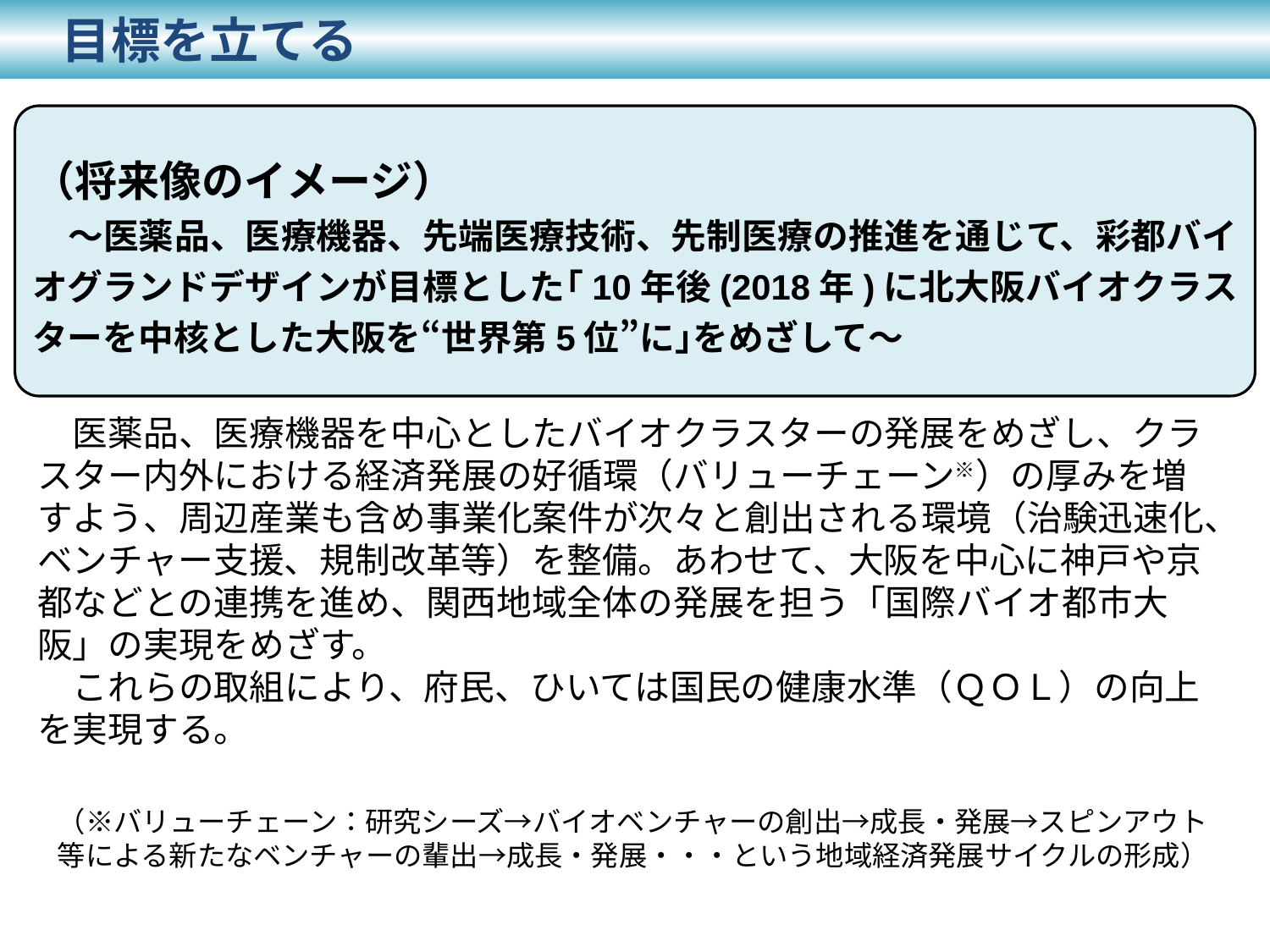

目標を立てる
（将来像のイメージ）
　～医薬品、医療機器、先端医療技術、先制医療の推進を通じて、彩都バイオグランドデザインが目標とした｢10年後(2018年)に北大阪バイオクラスターを中核とした大阪を“世界第5位”に｣をめざして～
　医薬品、医療機器を中心としたバイオクラスターの発展をめざし、クラスター内外における経済発展の好循環（バリューチェーン※）の厚みを増すよう、周辺産業も含め事業化案件が次々と創出される環境（治験迅速化、ベンチャー支援、規制改革等）を整備。あわせて、大阪を中心に神戸や京都などとの連携を進め、関西地域全体の発展を担う「国際バイオ都市大阪」の実現をめざす。
　これらの取組により、府民、ひいては国民の健康水準（ＱＯＬ）の向上を実現する。
（※バリューチェーン：研究シーズ→バイオベンチャーの創出→成長・発展→スピンアウト等による新たなベンチャーの輩出→成長・発展・・・という地域経済発展サイクルの形成）